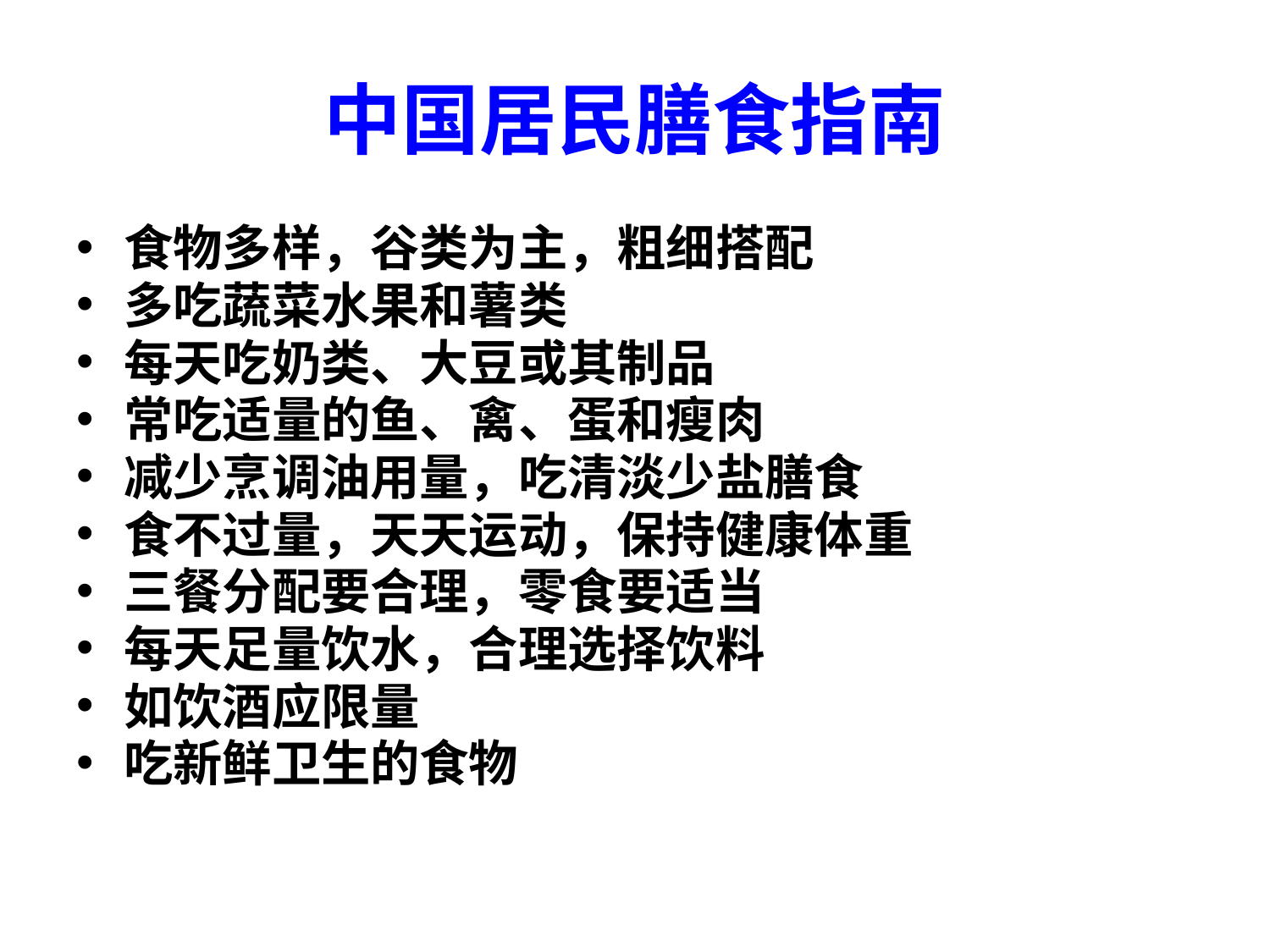

# 中国居民膳食指南
食物多样，谷类为主，粗细搭配
多吃蔬菜水果和薯类
每天吃奶类、大豆或其制品
常吃适量的鱼、禽、蛋和瘦肉
减少烹调油用量，吃清淡少盐膳食
食不过量，天天运动，保持健康体重
三餐分配要合理，零食要适当
每天足量饮水，合理选择饮料
如饮酒应限量
吃新鲜卫生的食物